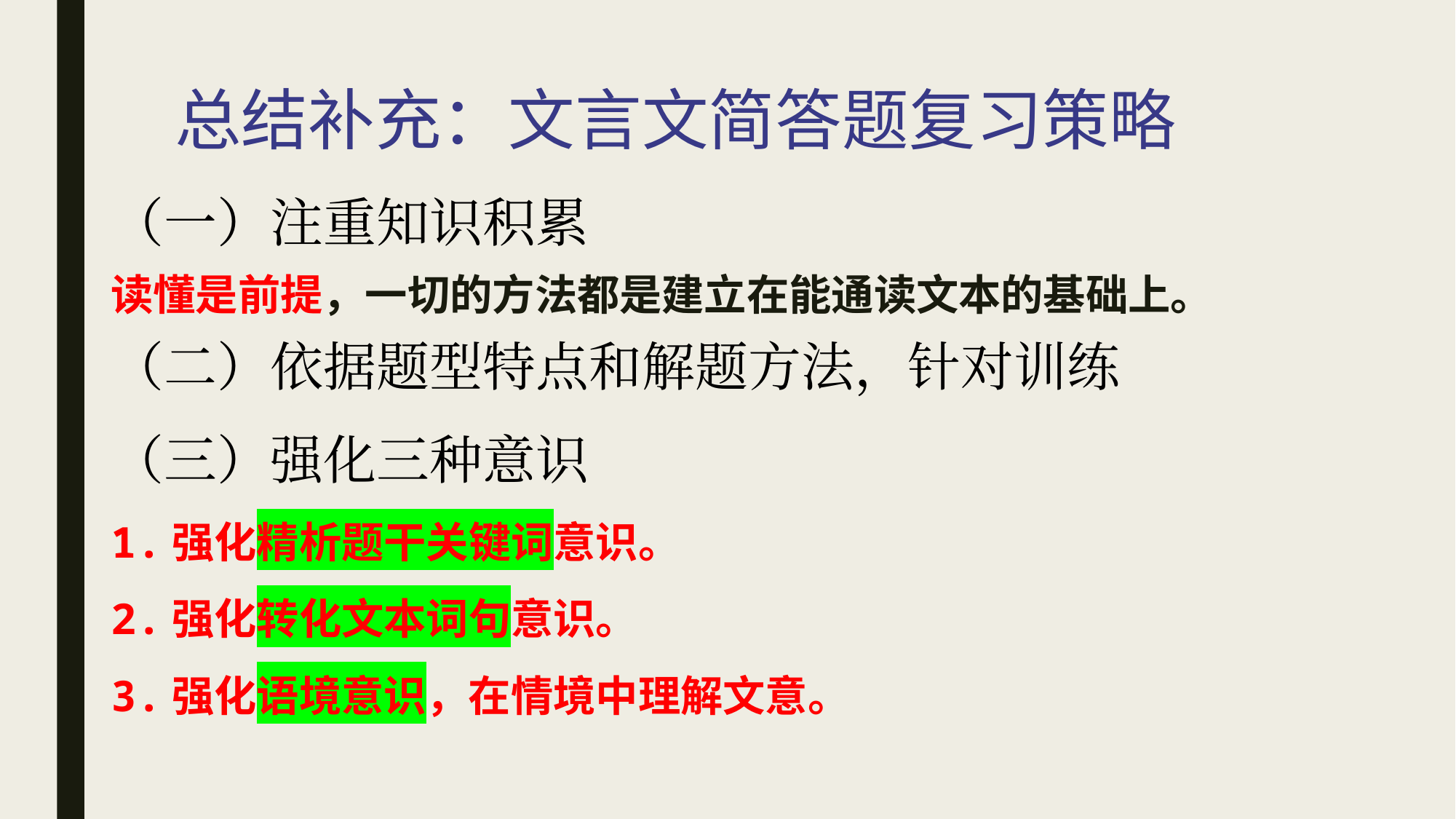

# 总结补充：文言文简答题复习策略
（一）注重知识积累
读懂是前提，一切的方法都是建立在能通读文本的基础上。
（二）依据题型特点和解题方法，针对训练
（三）强化三种意识
1.强化精析题干关键词意识。
2.强化转化文本词句意识。
3.强化语境意识，在情境中理解文意。